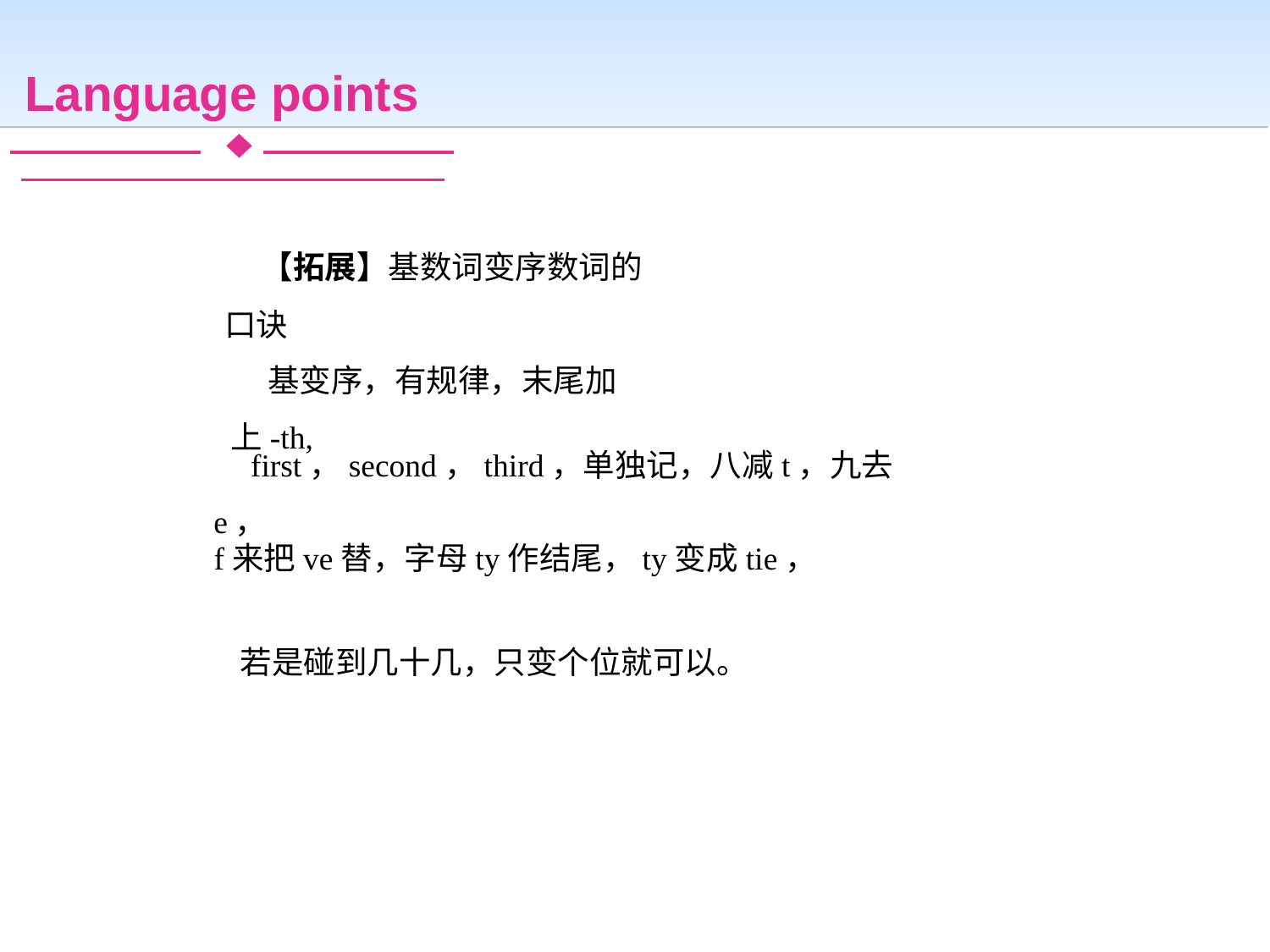

Language points

【拓展】基数词变序数词的口诀
基变序，有规律，末尾加上-th,
first，second，third，单独记，八减t，九去e，
f来把ve替，字母ty作结尾，ty变成tie，
若是碰到几十几，只变个位就可以。